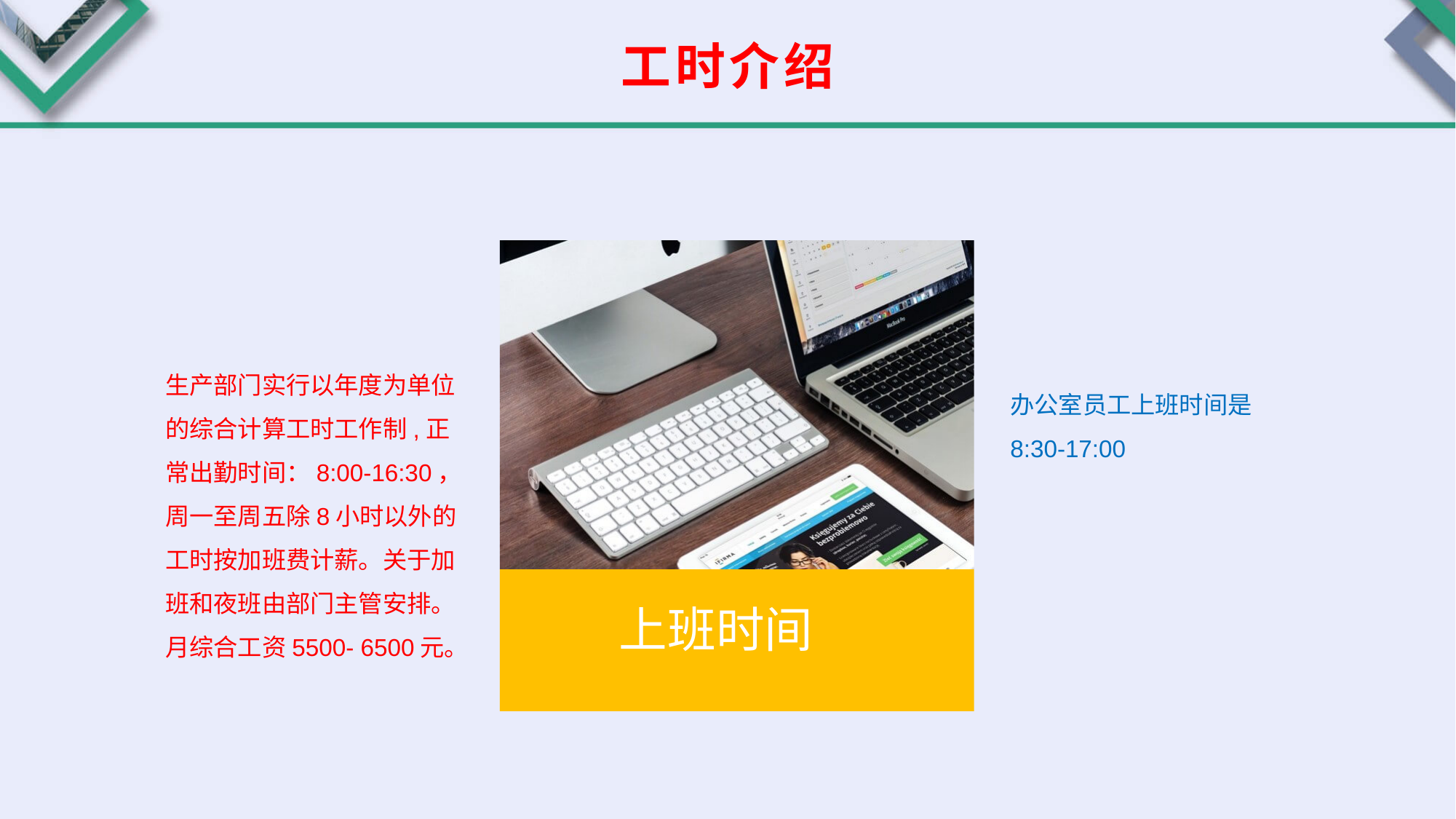

工时介绍

生产部门实行以年度为单位的综合计算工时工作制,正常出勤时间：8:00-16:30，周一至周五除8小时以外的工时按加班费计薪。关于加班和夜班由部门主管安排。月综合工资5500- 6500元。
办公室员工上班时间是8:30-17:00

上班时间